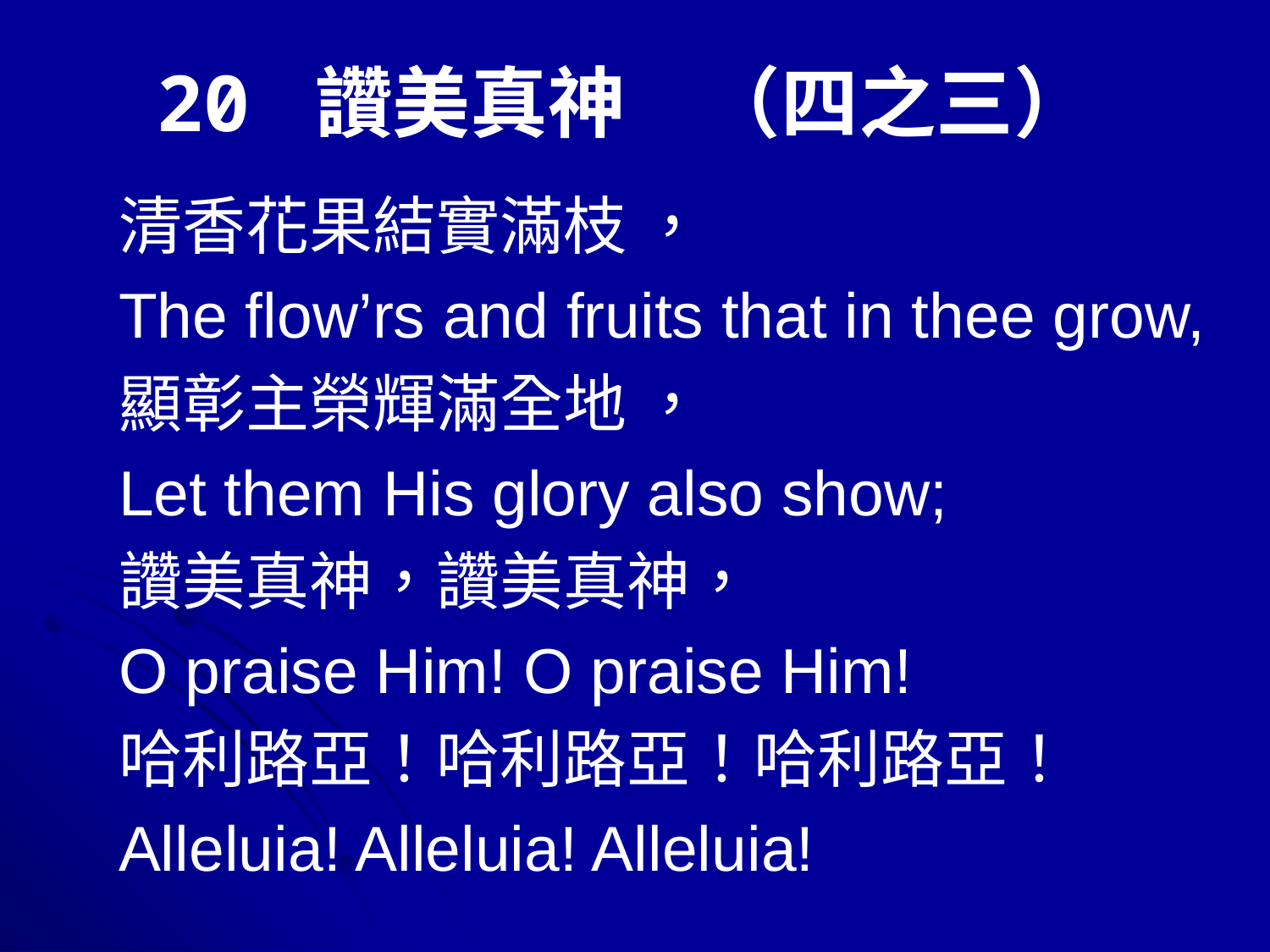

# 20 讚美真神　（四之三）
清香花果結實滿枝 ，
The flow’rs and fruits that in thee grow,
顯彰主榮輝滿全地 ，
Let them His glory also show;
讚美真神，讚美真神，
O praise Him! O praise Him!
哈利路亞！哈利路亞！哈利路亞！
Alleluia! Alleluia! Alleluia!